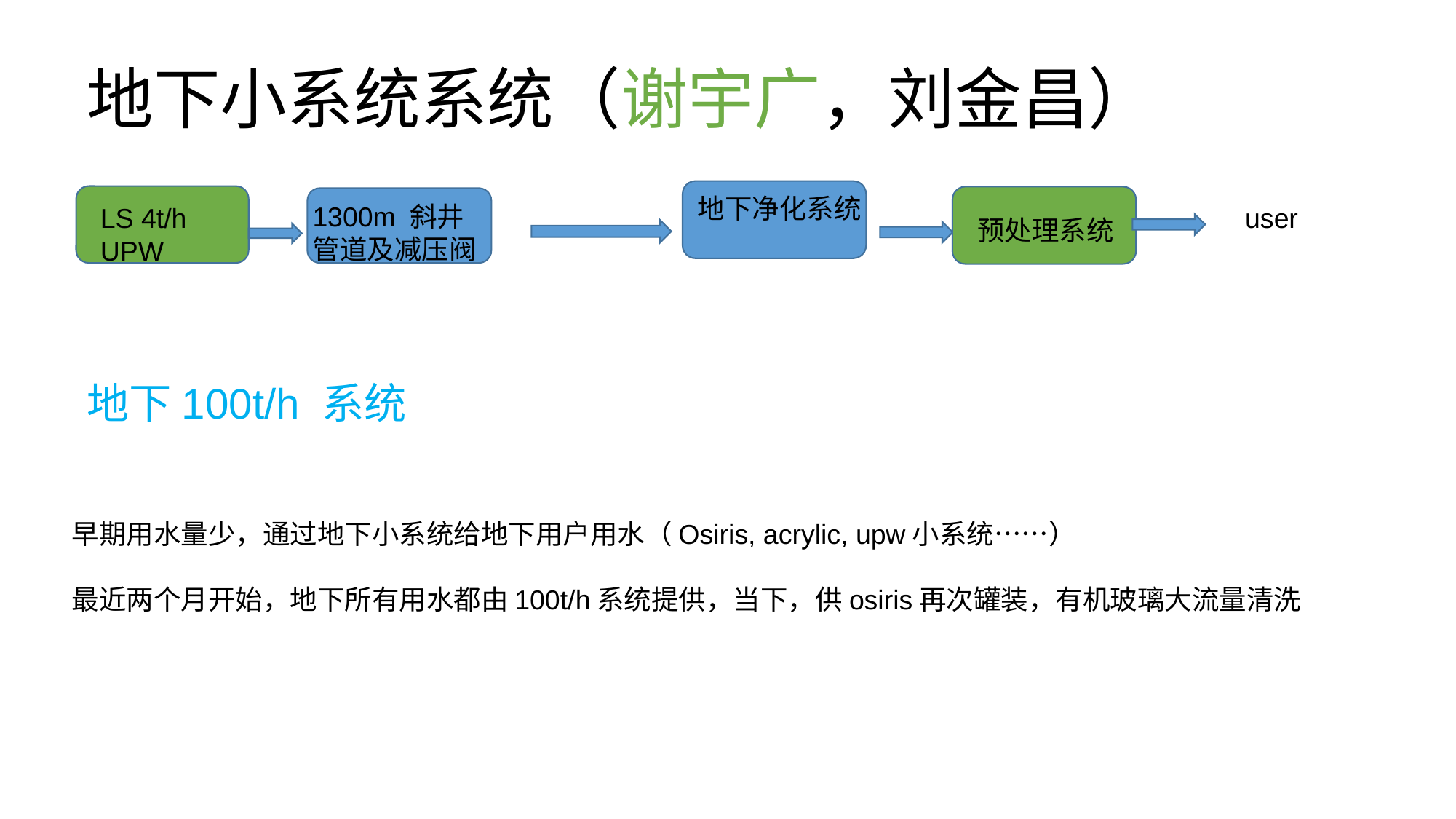

# 地下小系统系统（谢宇广，刘金昌）

地下净化系统

1300m 斜井管道及减压阀
 user
LS 4t/h UPW

预处理系统

地下100t/h 系统
早期用水量少，通过地下小系统给地下用户用水（Osiris, acrylic, upw小系统……）

最近两个月开始，地下所有用水都由100t/h系统提供，当下，供osiris再次罐装，有机玻璃大流量清洗